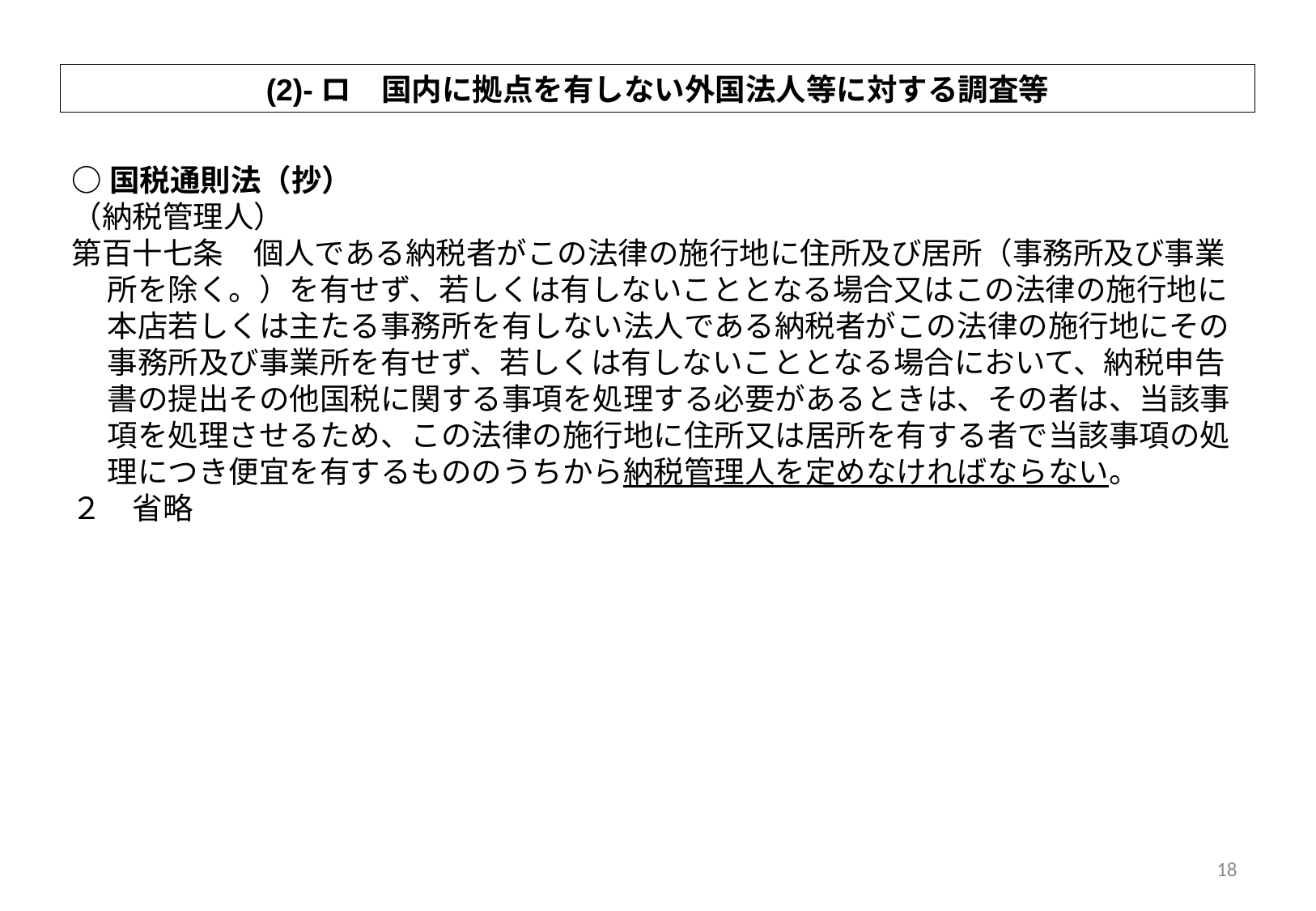

(2)-ロ　国内に拠点を有しない外国法人等に対する調査等

○国税通則法（抄）
（納税管理人）
第百十七条　個人である納税者がこの法律の施行地に住所及び居所（事務所及び事業所を除く。）を有せず、若しくは有しないこととなる場合又はこの法律の施行地に本店若しくは主たる事務所を有しない法人である納税者がこの法律の施行地にその事務所及び事業所を有せず、若しくは有しないこととなる場合において、納税申告書の提出その他国税に関する事項を処理する必要があるときは、その者は、当該事項を処理させるため、この法律の施行地に住所又は居所を有する者で当該事項の処理につき便宜を有するもののうちから納税管理人を定めなければならない。
２　省略

18